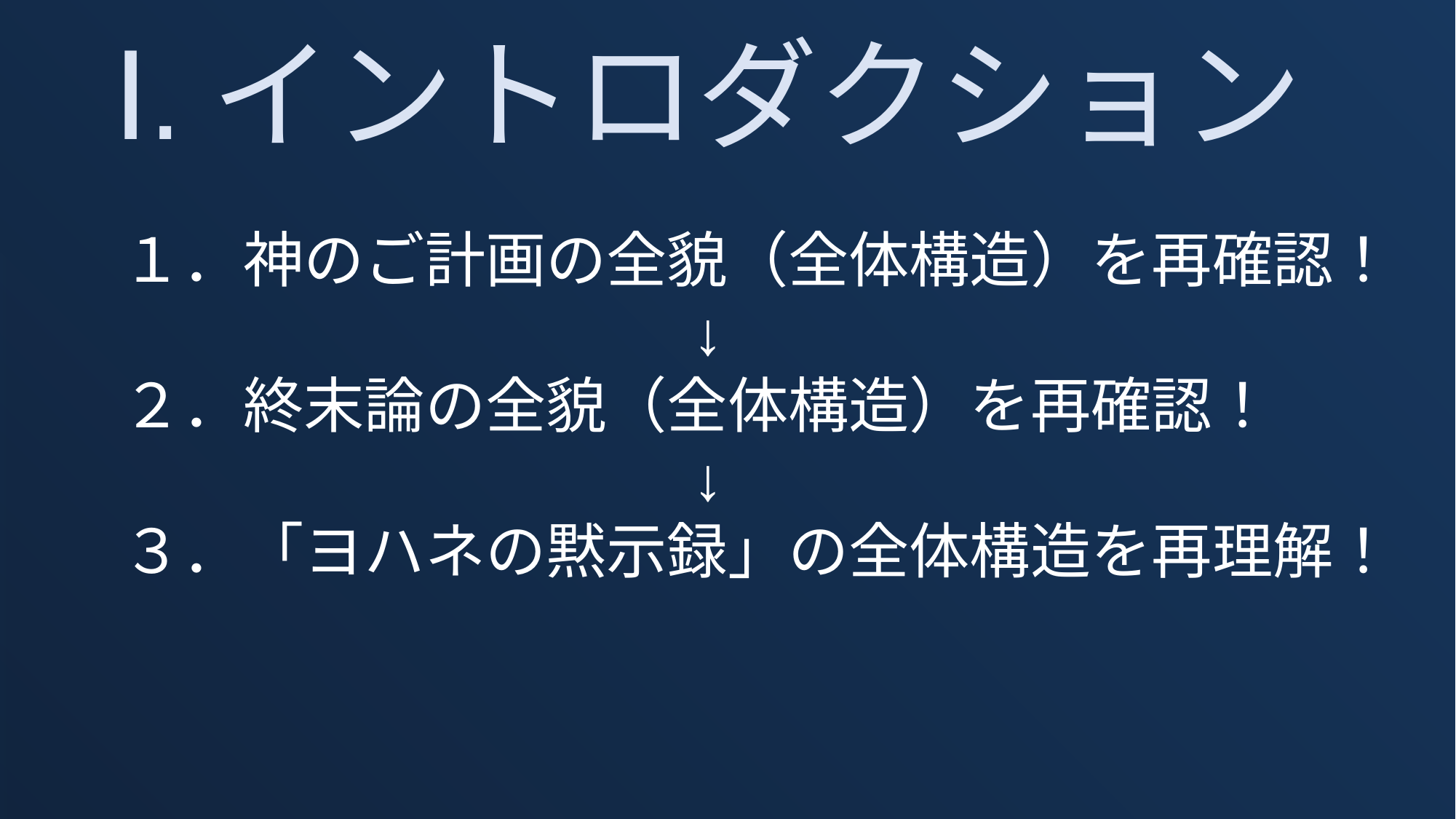

Ⅰ.イントロダクション

　　１．神のご計画の全貌（全体構造）を再確認！
↓
　　２．終末論の全貌（全体構造）を再確認！
↓
　　３．「ヨハネの黙示録」の全体構造を再理解！